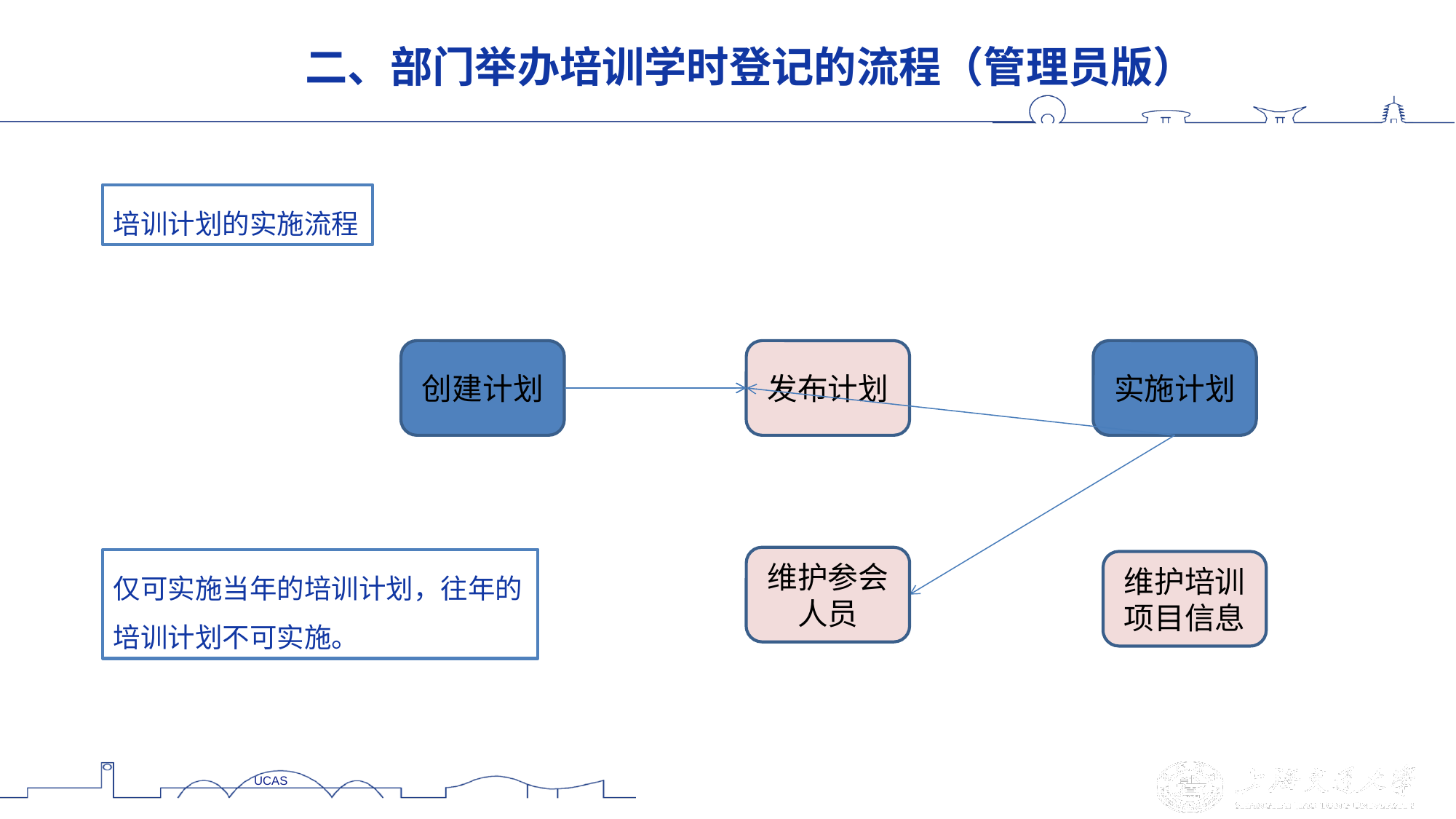

二、部门举办培训学时登记的流程（管理员版）
培训计划的实施流程
创建计划
发布计划
实施计划
维护参会人员
仅可实施当年的培训计划，往年的培训计划不可实施。
维护培训项目信息